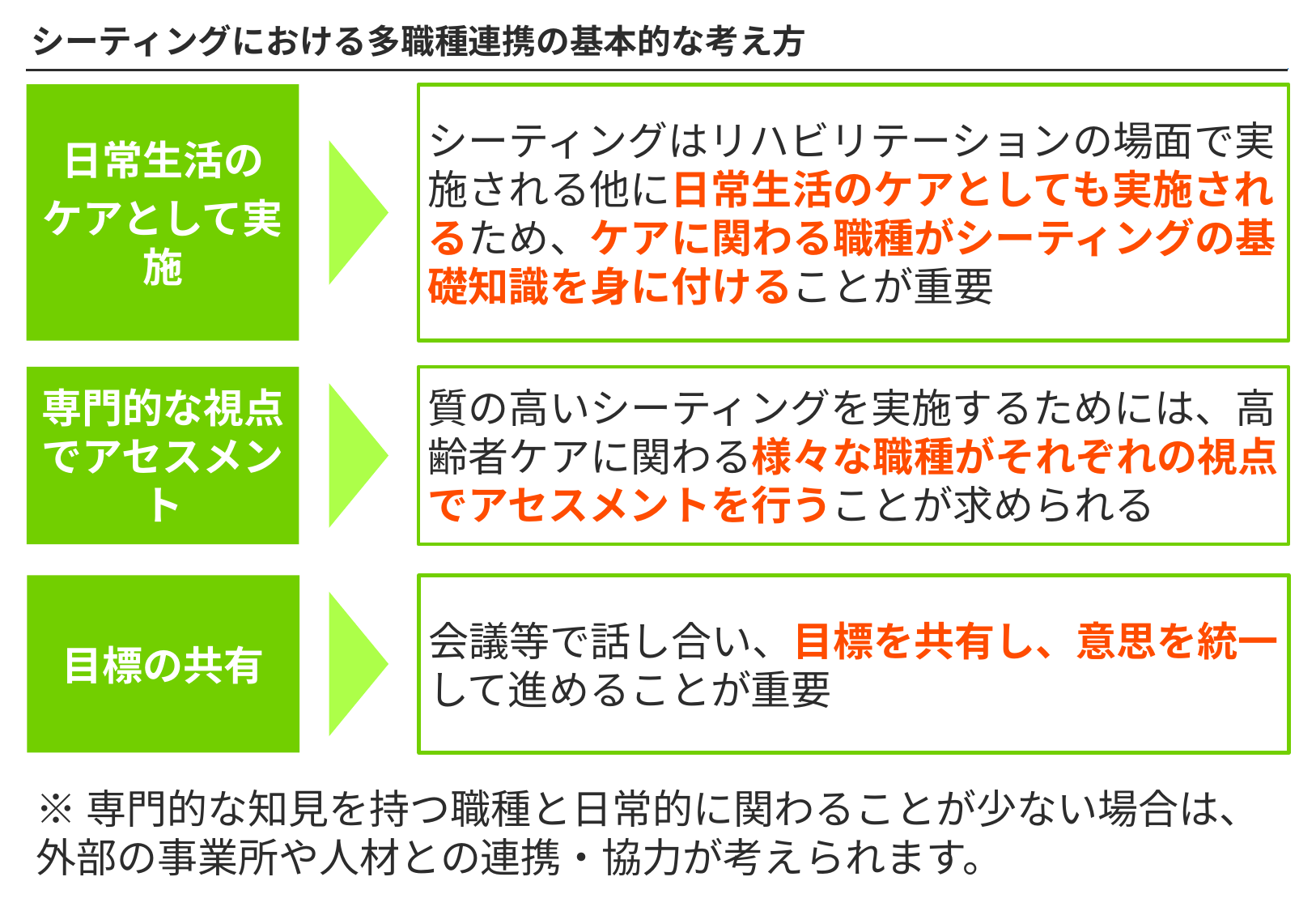

# シーティングにおける多職種連携の基本的な考え方
日常生活の
ケアとして実施
シーティングはリハビリテーションの場面で実施される他に日常生活のケアとしても実施されるため、ケアに関わる職種がシーティングの基礎知識を身に付けることが重要

専門的な視点でアセスメント
質の高いシーティングを実施するためには、高齢者ケアに関わる様々な職種がそれぞれの視点でアセスメントを行うことが求められる

目標の共有
会議等で話し合い、目標を共有し、意思を統一して進めることが重要

※専門的な知見を持つ職種と日常的に関わることが少ない場合は、外部の事業所や人材との連携・協力が考えられます。